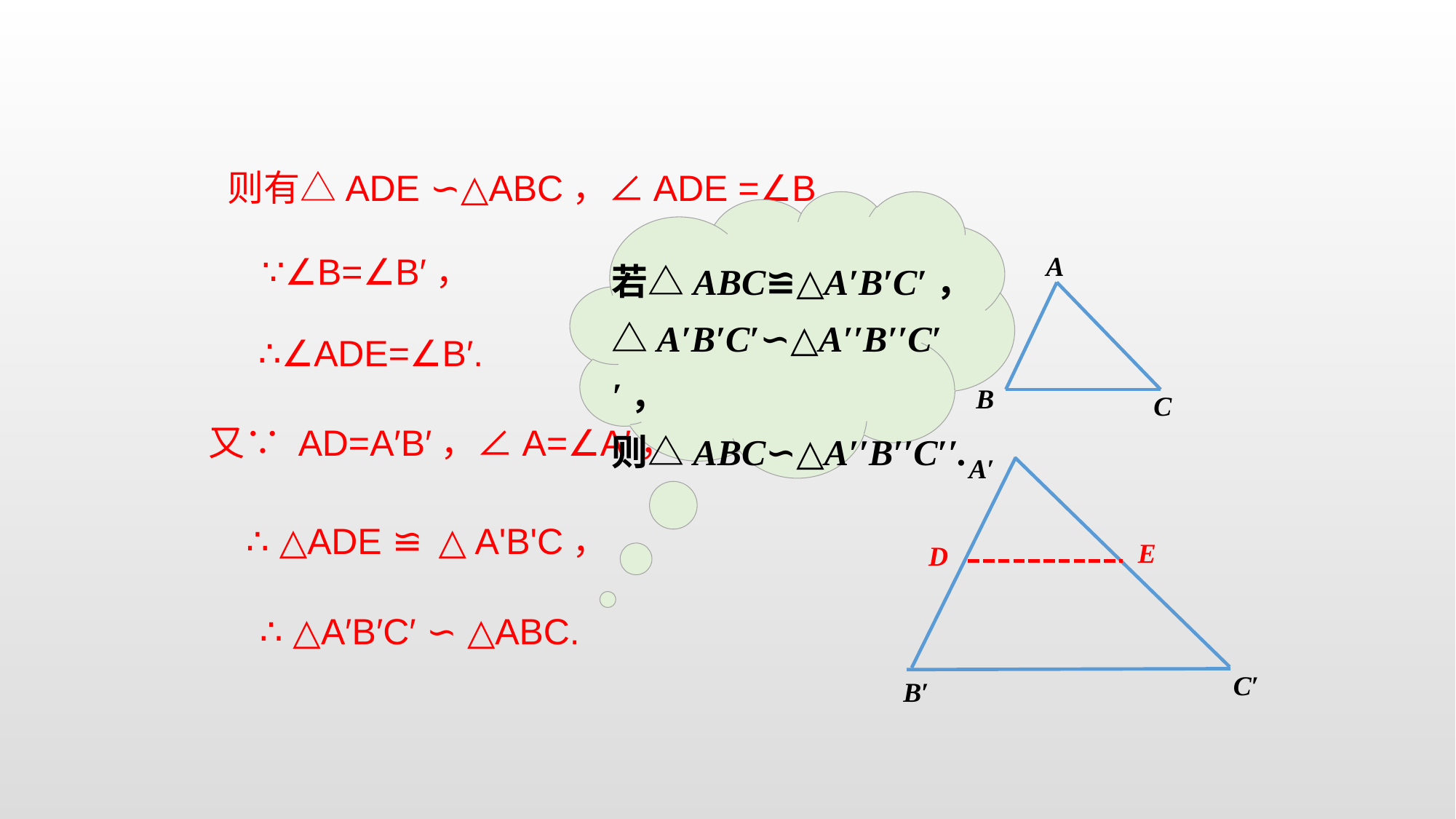

则有△ADE ∽△ABC，∠ADE =∠B.

若△ABC≌△A′B′C′，△A′B′C′∽△A′′B′′C′′，
则△ABC∽△A′′B′′C′′.
∵∠B=∠B′，
A
B
C
∴∠ADE=∠B′.
又∵ AD=A′B′，∠A=∠A′，
A′
C′
B′
∴ △ADE ≌ △A'B'C，
 E
D
∴ △A′B′C′ ∽ △ABC.